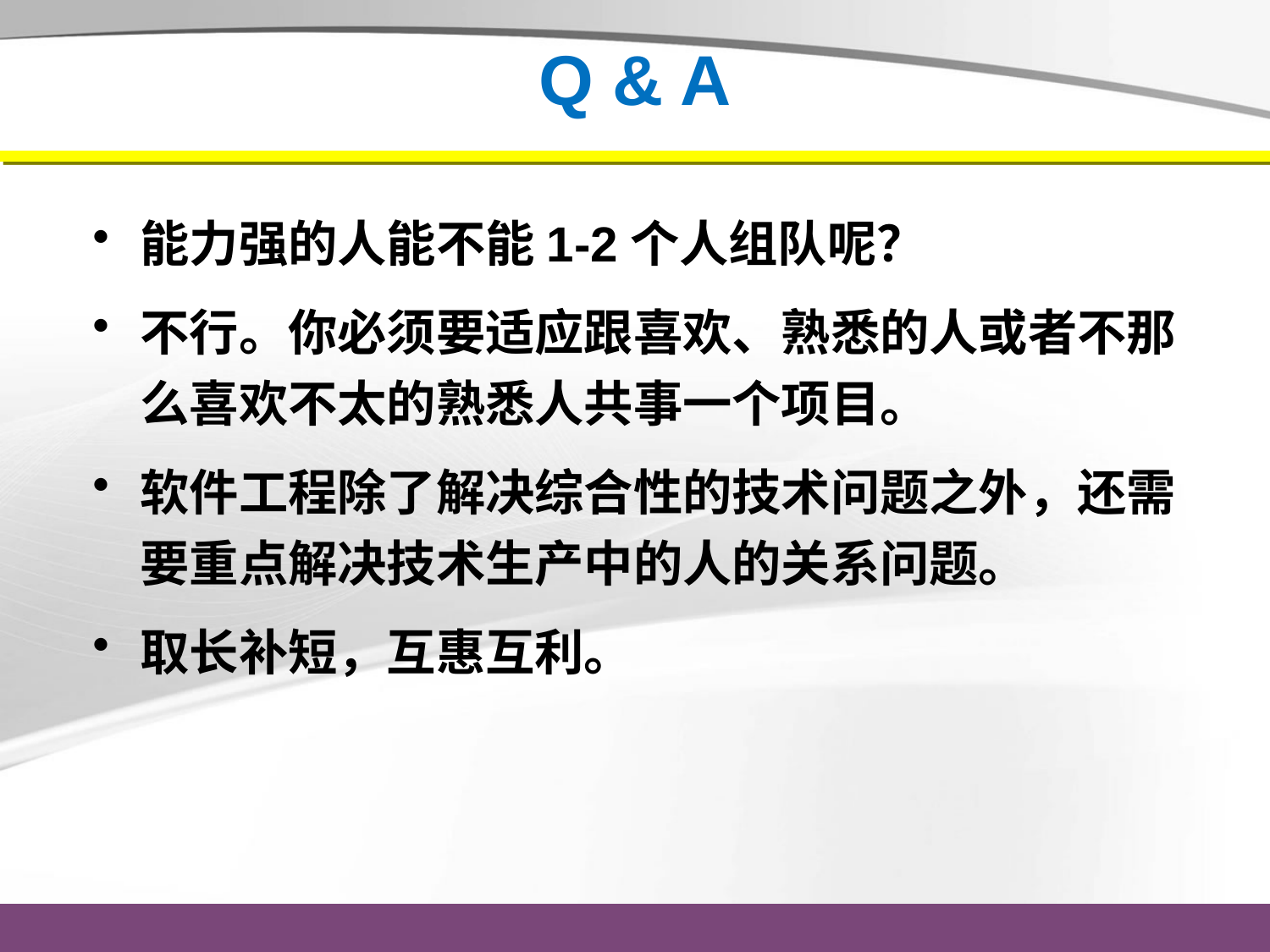

# Q & A
能力强的人能不能1-2个人组队呢？
不行。你必须要适应跟喜欢、熟悉的人或者不那么喜欢不太的熟悉人共事一个项目。
软件工程除了解决综合性的技术问题之外，还需要重点解决技术生产中的人的关系问题。
取长补短，互惠互利。